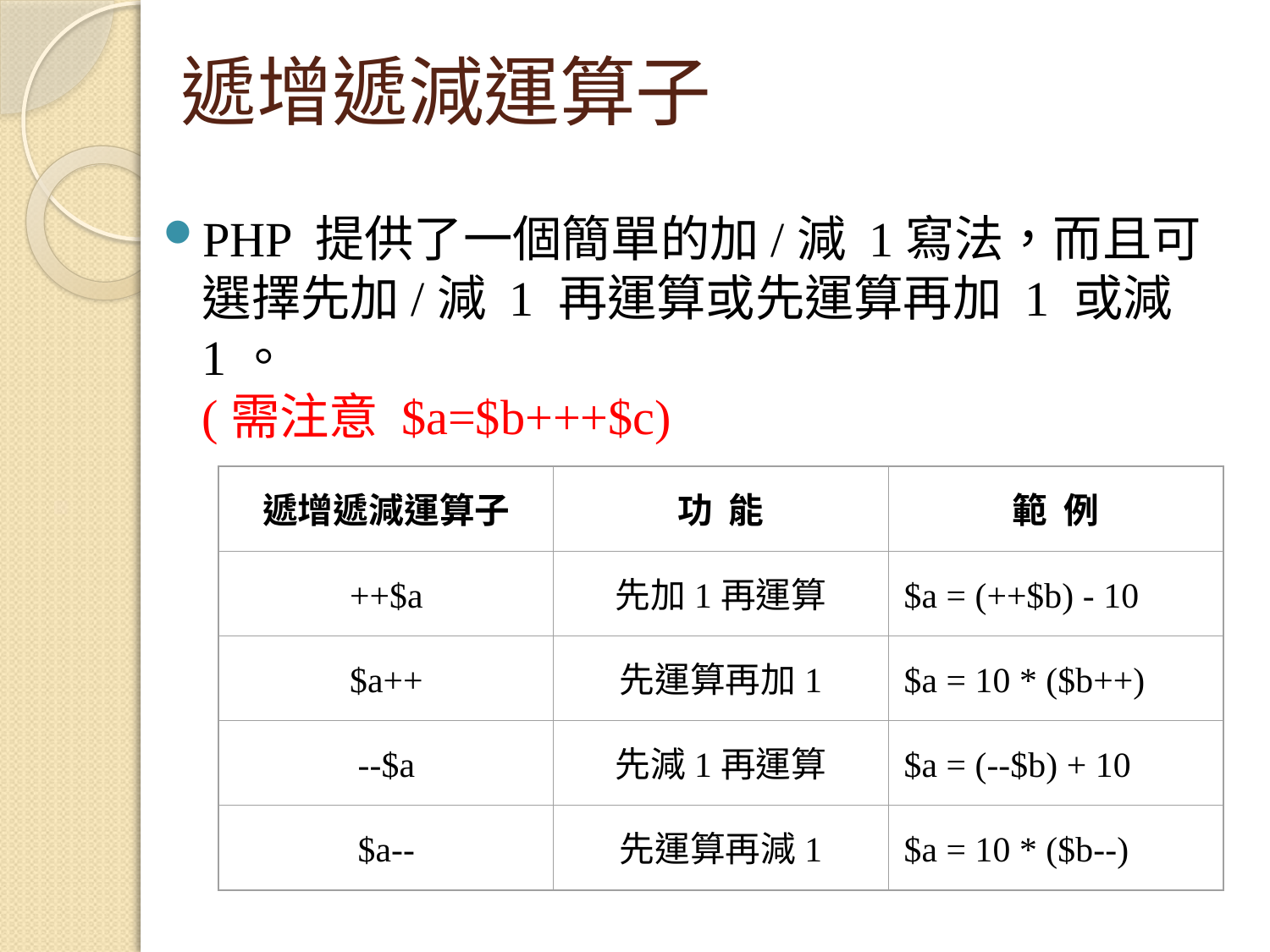

# 遞增遞減運算子
PHP 提供了一個簡單的加/減 1寫法，而且可選擇先加/減 1 再運算或先運算再加 1 或減 1。
(需注意 $a=$b+++$c)

遞增遞減運算子

功  能

範  例

++$a

先加1再運算

$a = (++$b) - 10

$a++

先運算再加1

$a = 10 * ($b++)

--$a

先減1再運算

$a = (--$b) + 10

$a--

先運算再減1

$a = 10 * ($b--)